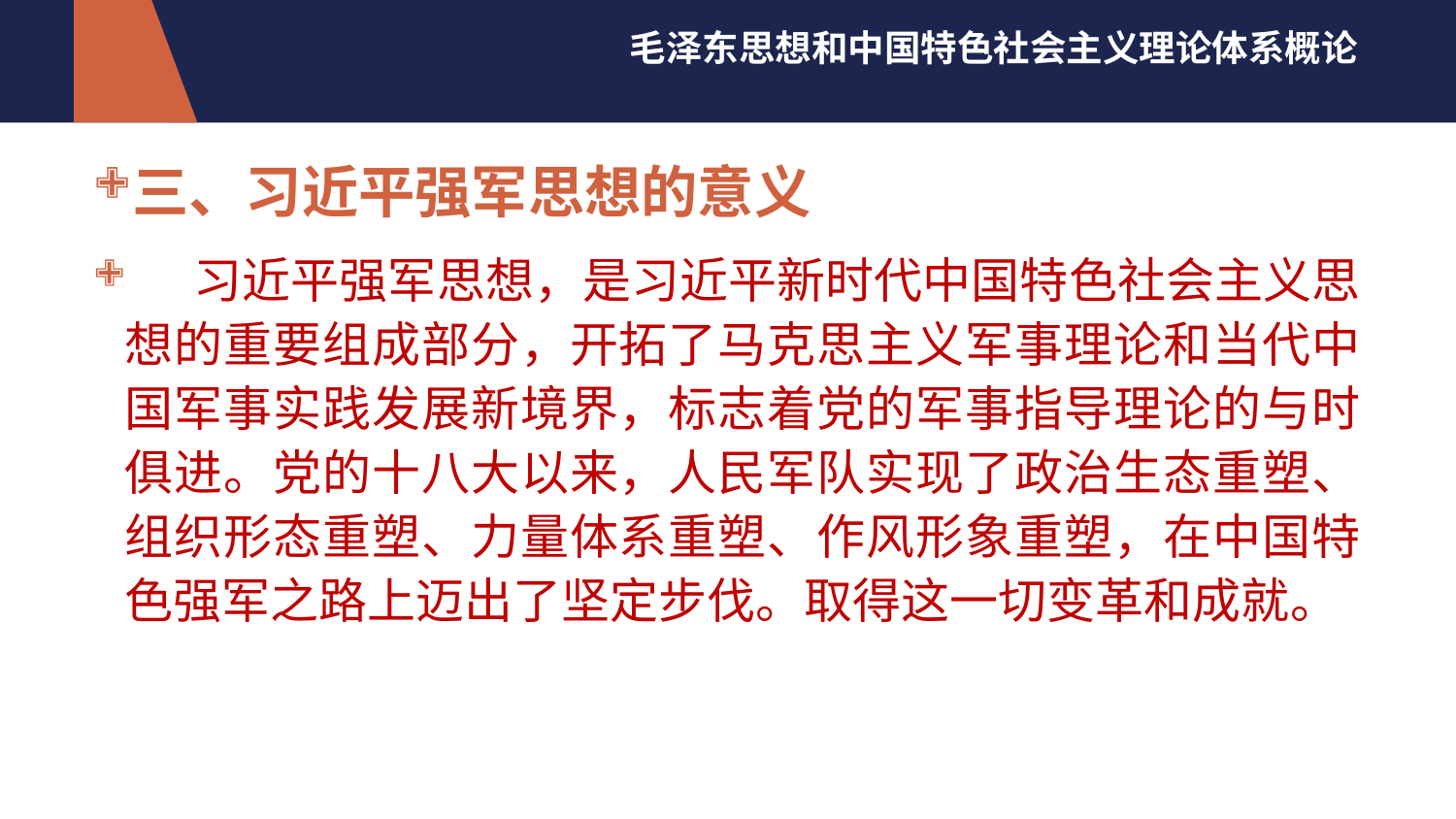

三、习近平强军思想的意义
     习近平强军思想，是习近平新时代中国特色社会主义思想的重要组成部分，开拓了马克思主义军事理论和当代中国军事实践发展新境界，标志着党的军事指导理论的与时俱进。党的十八大以来，人民军队实现了政治生态重塑、组织形态重塑、力量体系重塑、作风形象重塑，在中国特色强军之路上迈出了坚定步伐。取得这一切变革和成就。